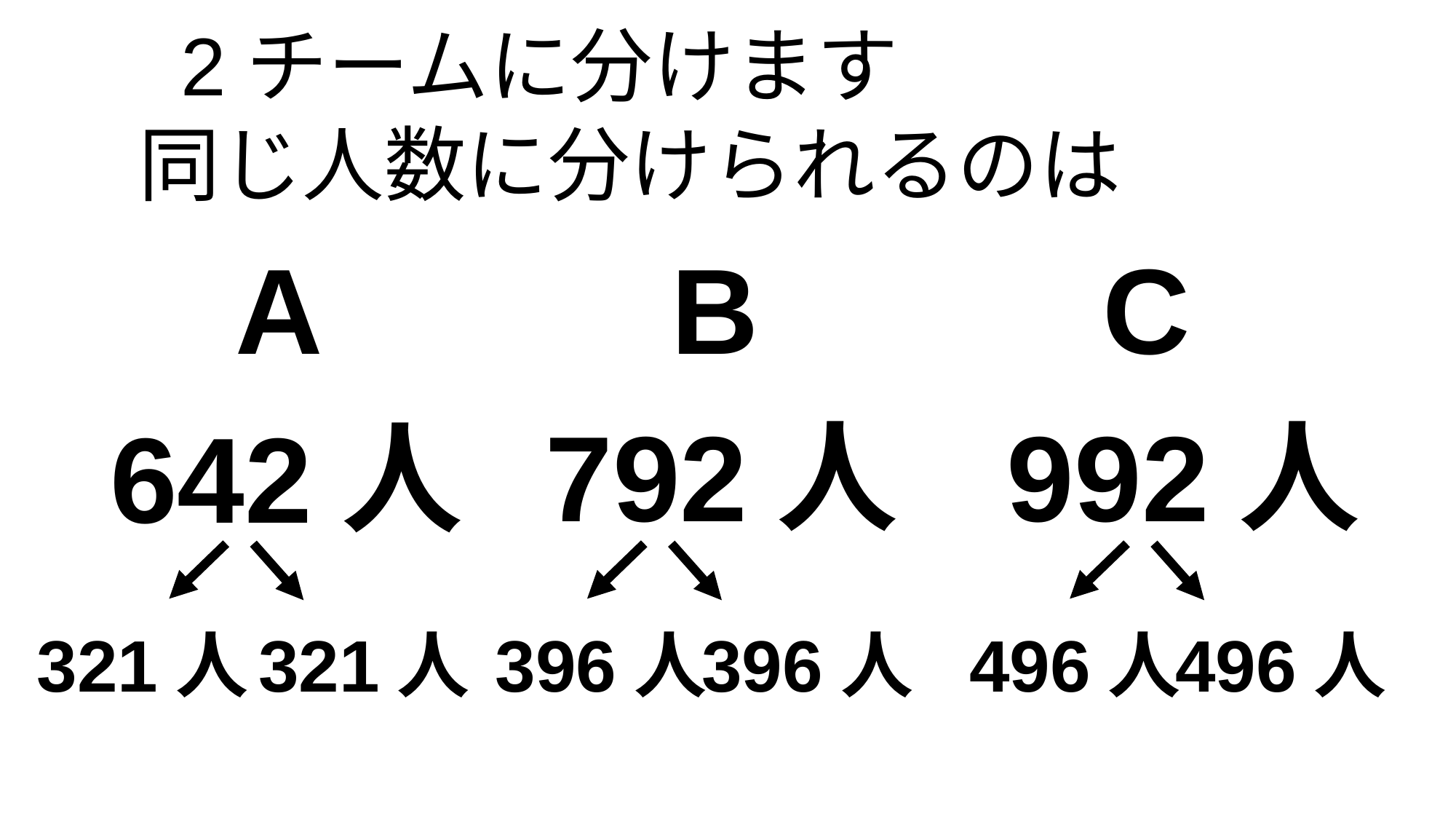

2チームに分けます
同じ人数に分けられるのは
A
B
C
992人
792人
642人
321人
396人
496人
496人
321人
396人